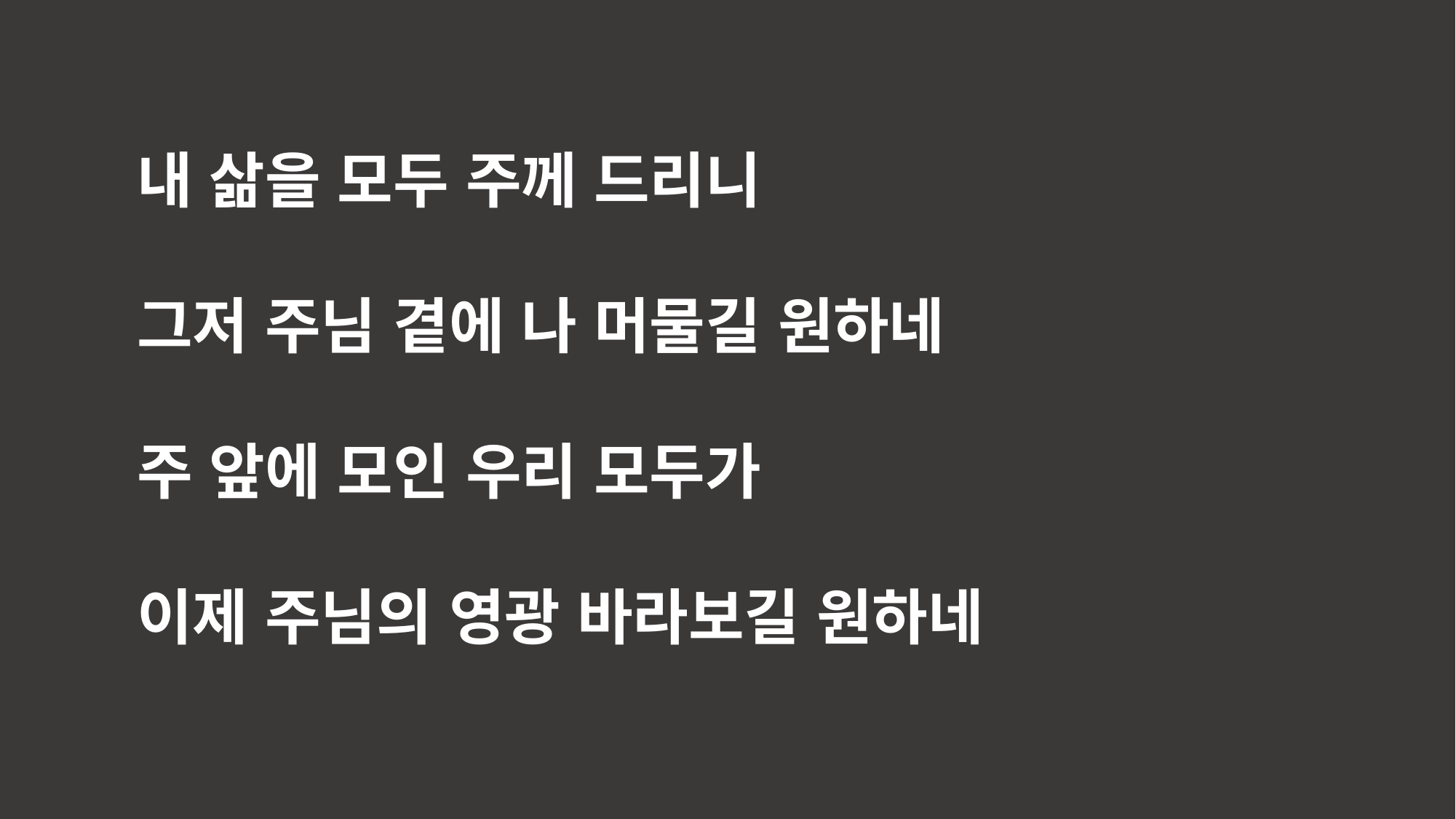

내 삶을 모두 주께 드리니
그저 주님 곁에 나 머물길 원하네
주 앞에 모인 우리 모두가
이제 주님의 영광 바라보길 원하네